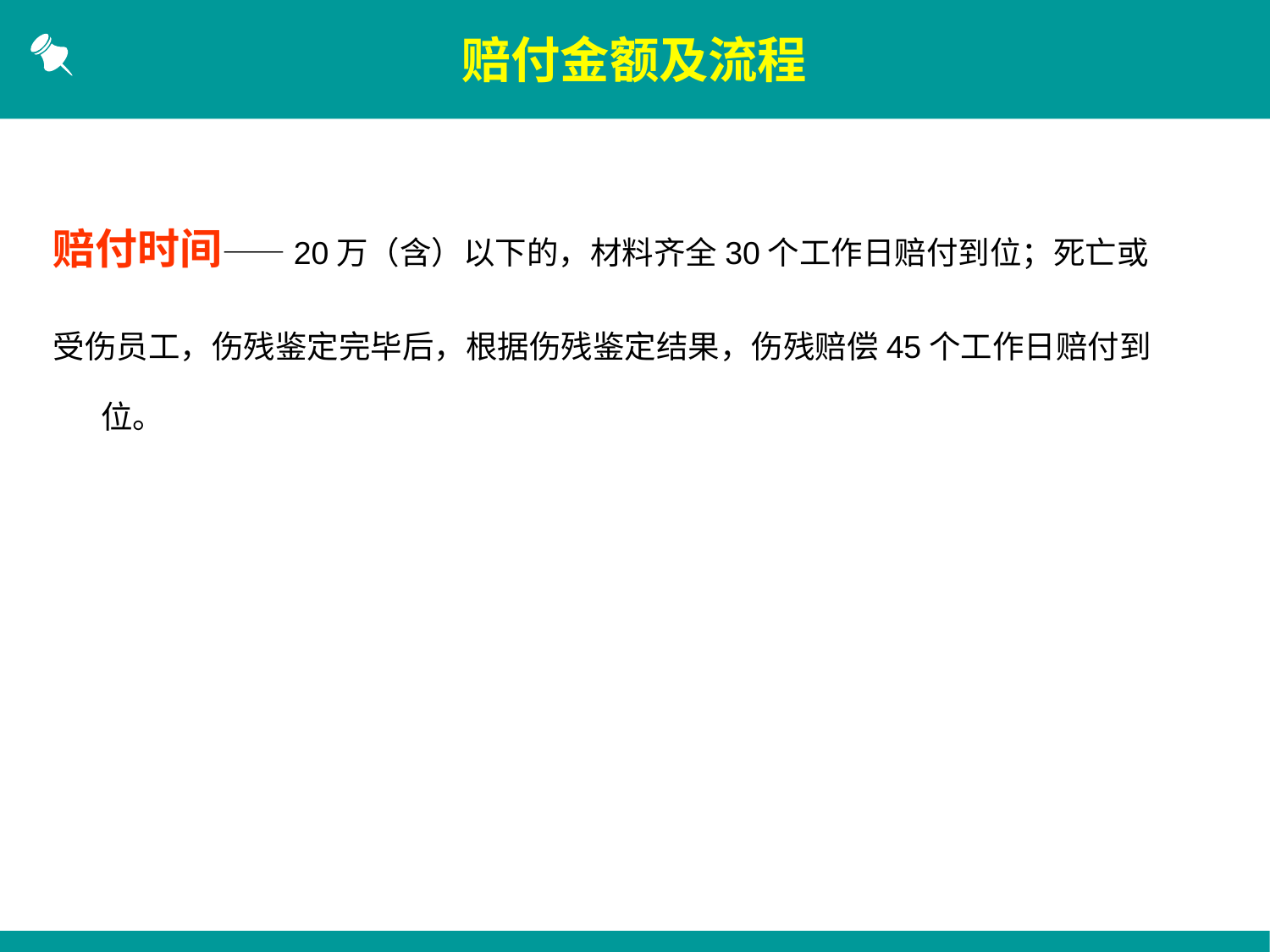

赔付金额及流程

赔付时间——20万（含）以下的，材料齐全30个工作日赔付到位；死亡或
受伤员工，伤残鉴定完毕后，根据伤残鉴定结果，伤残赔偿45个工作日赔付到位。